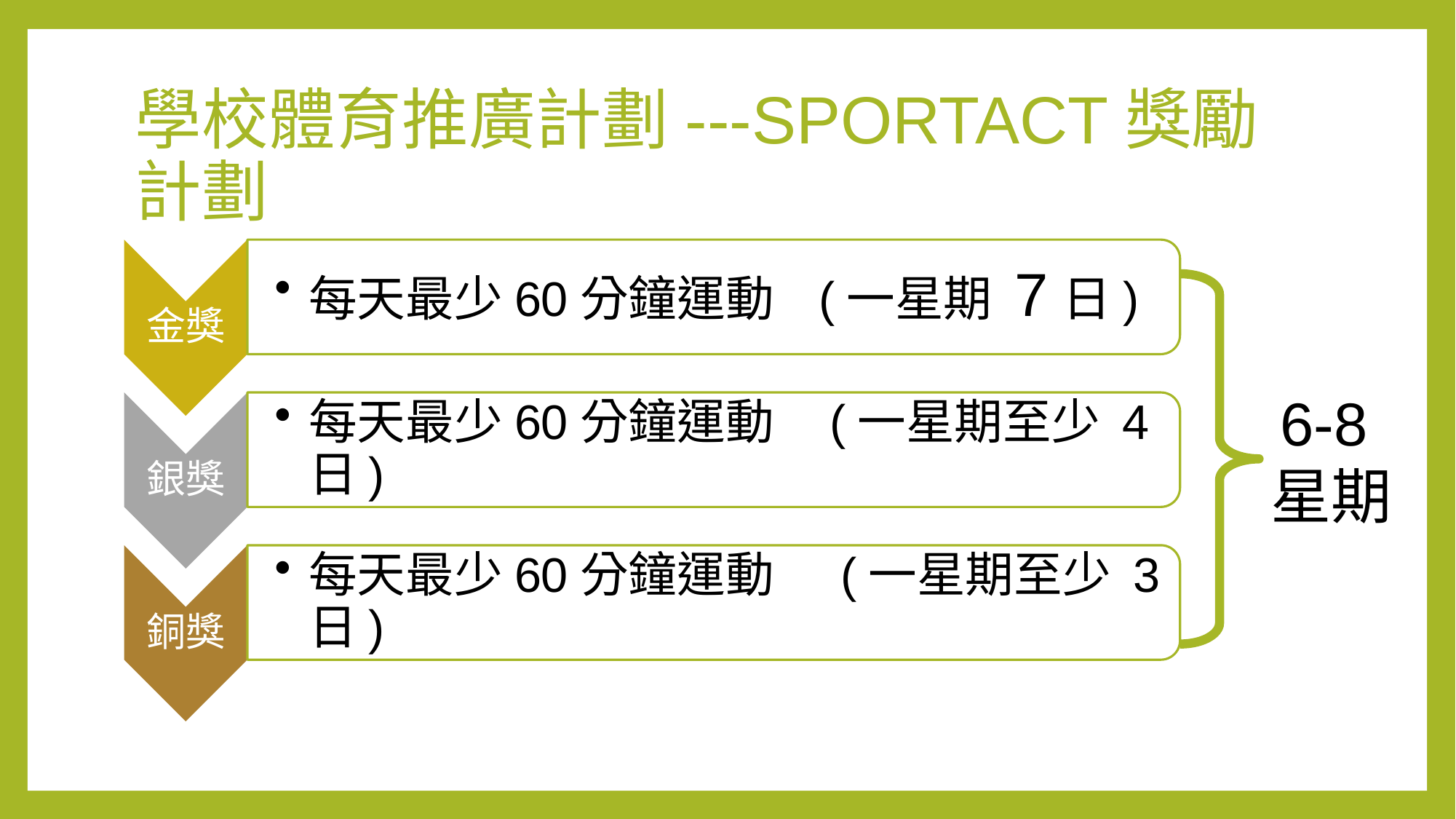

# 學校體育推廣計劃---SPORTACT獎勵計劃
金獎
每天最少60分鐘運動   (一星期 7日)
銀獎
每天最少60分鐘運動    (一星期至少 4日)
銅獎
每天最少60分鐘運動     (一星期至少 3日)

6-8星期